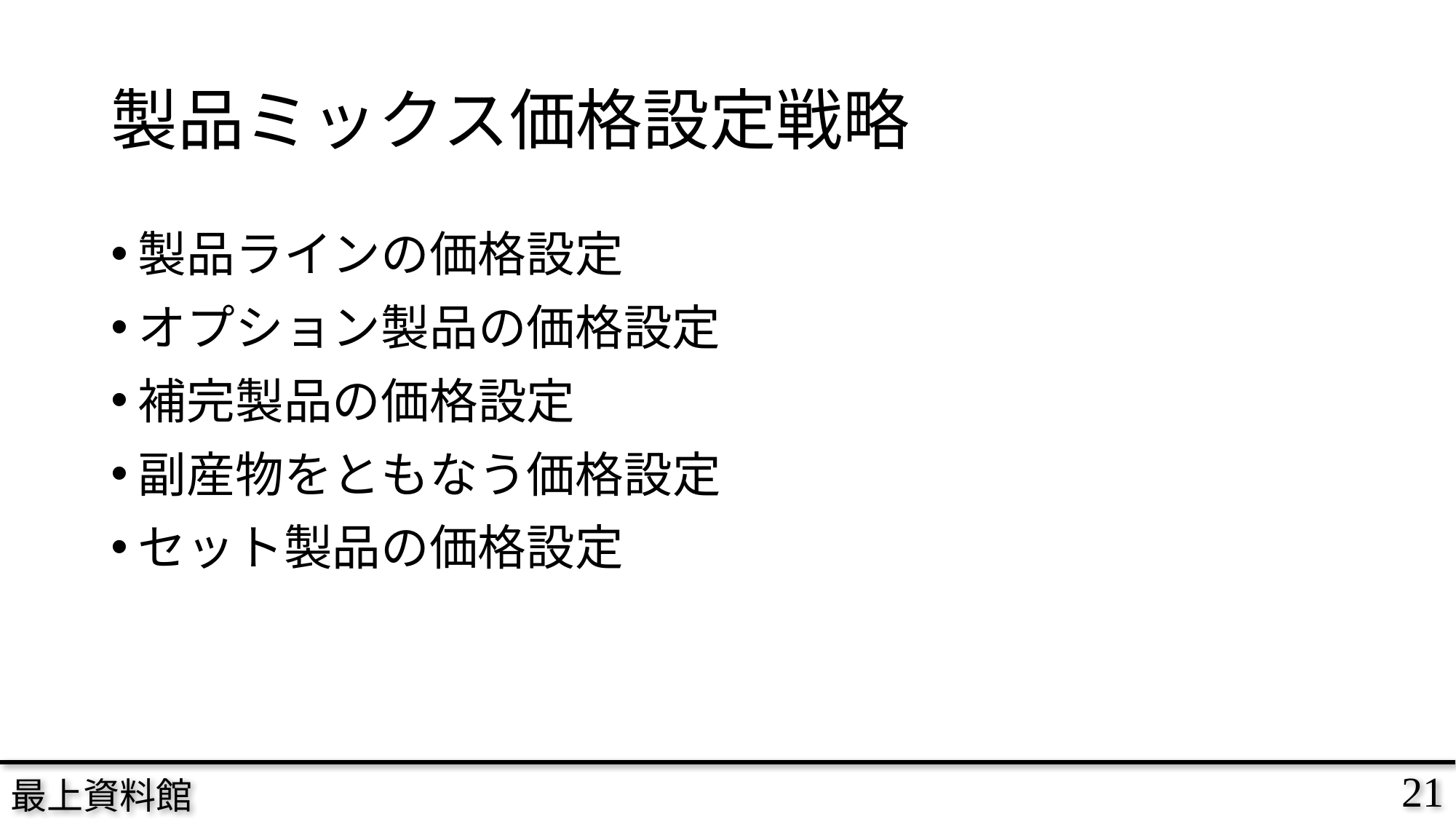

# 製品ミックス価格設定戦略
製品ラインの価格設定
オプション製品の価格設定
補完製品の価格設定
副産物をともなう価格設定
セット製品の価格設定